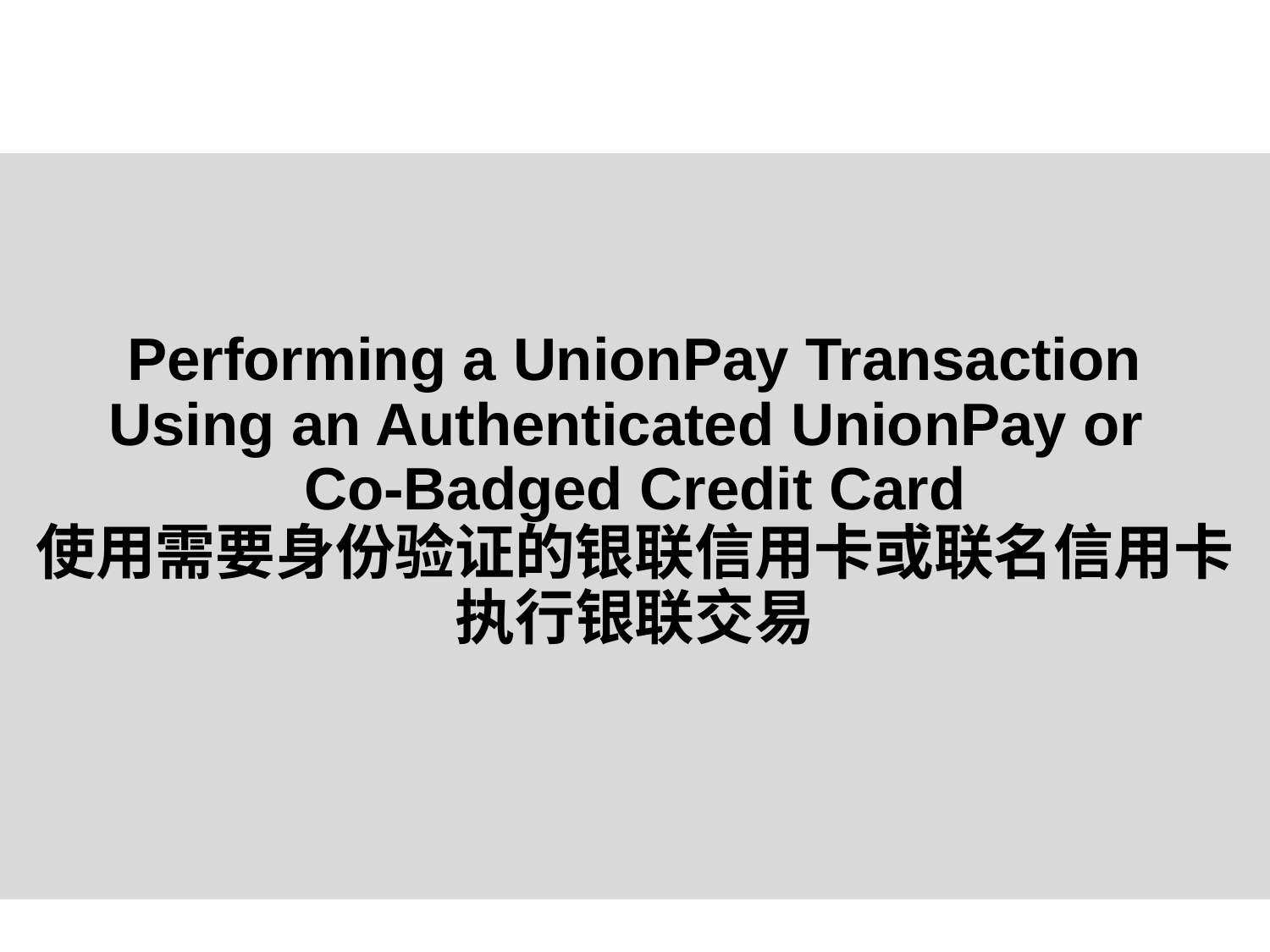

# Performing a UnionPay Transaction Using an Authenticated UnionPay or Co-Badged Credit Card 使用需要身份验证的银联信用卡或联名信用卡执行银联交易